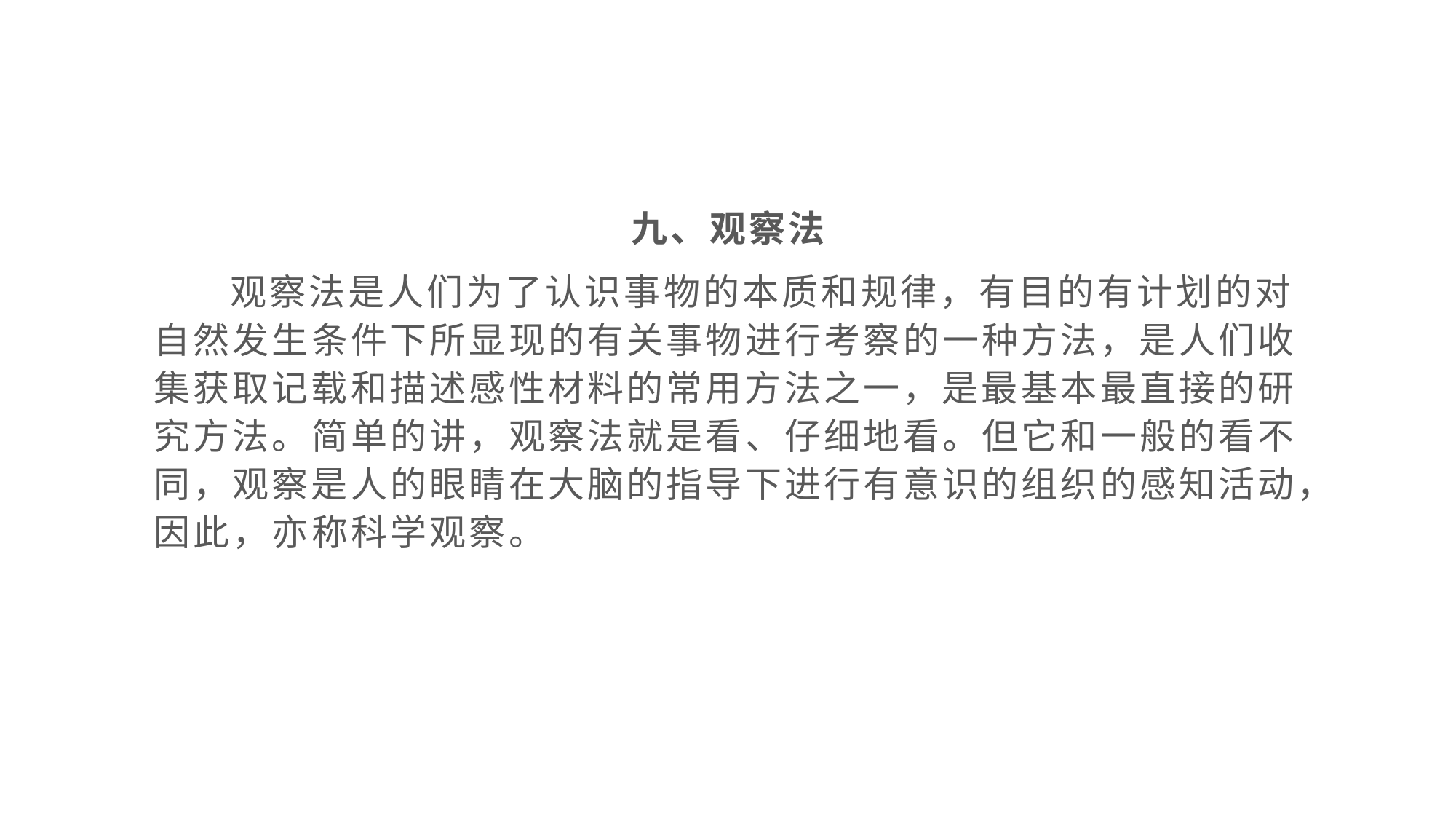

九、观察法
      观察法是人们为了认识事物的本质和规律，有目的有计划的对自然发生条件下所显现的有关事物进行考察的一种方法，是人们收集获取记载和描述感性材料的常用方法之一，是最基本最直接的研究方法。简单的讲，观察法就是看、仔细地看。但它和一般的看不同，观察是人的眼睛在大脑的指导下进行有意识的组织的感知活动，因此，亦称科学观察。